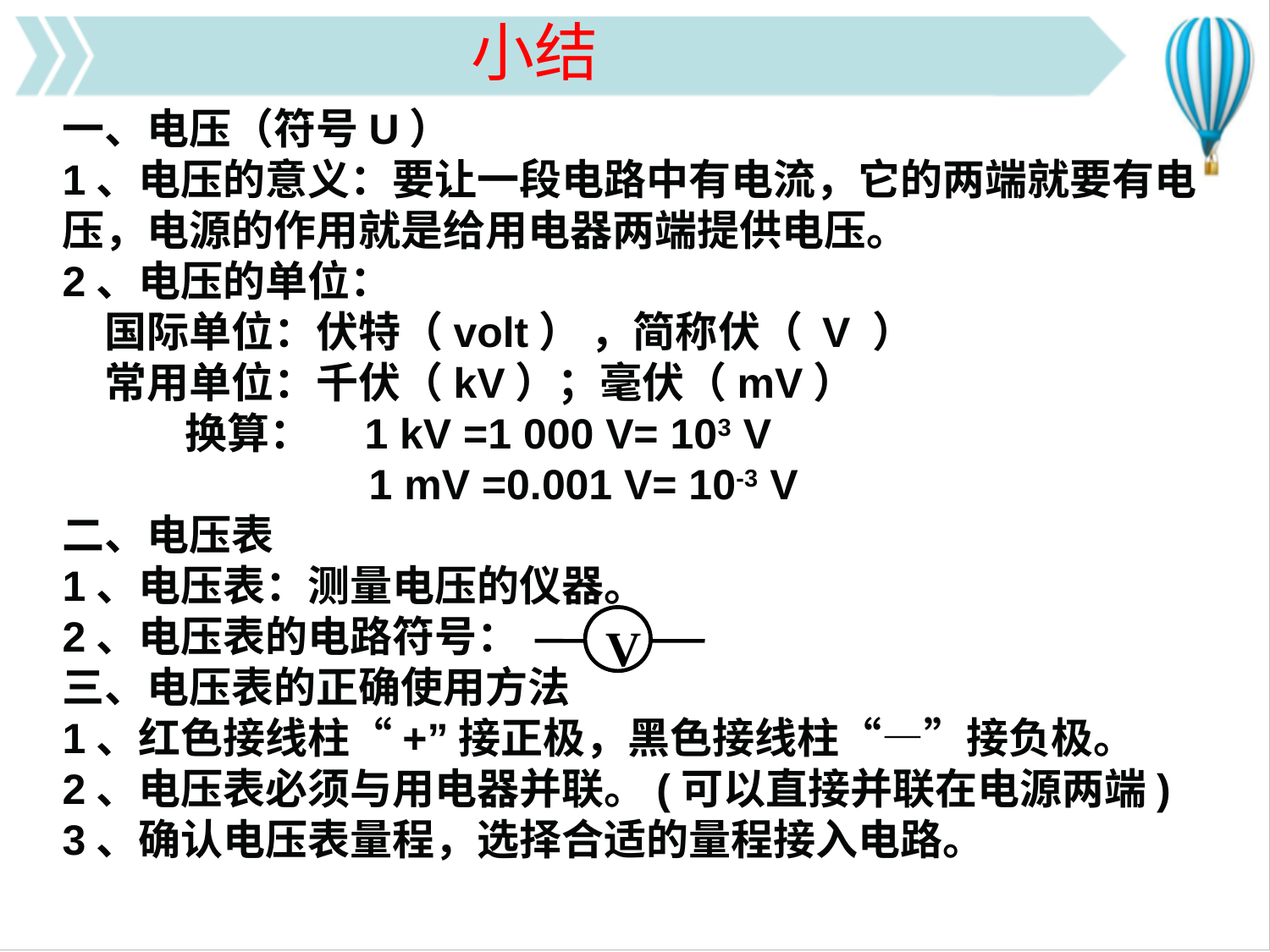

小结
一、电压（符号U）
1、电压的意义：要让一段电路中有电流，它的两端就要有电压，电源的作用就是给用电器两端提供电压。
2、电压的单位：
　国际单位：伏特（volt） ，简称伏（ V ）
　常用单位：千伏（kV）；毫伏（mV）
　　    换算：　1 kV =1 000 V= 103 V
　　　　　　　1 mV =0.001 V= 10-3 V
二、电压表
1、电压表：测量电压的仪器。
2、电压表的电路符号：
三、电压表的正确使用方法
1、红色接线柱“+”接正极，黑色接线柱“—”接负极。
2、电压表必须与用电器并联。(可以直接并联在电源两端)
3、确认电压表量程，选择合适的量程接入电路。

V